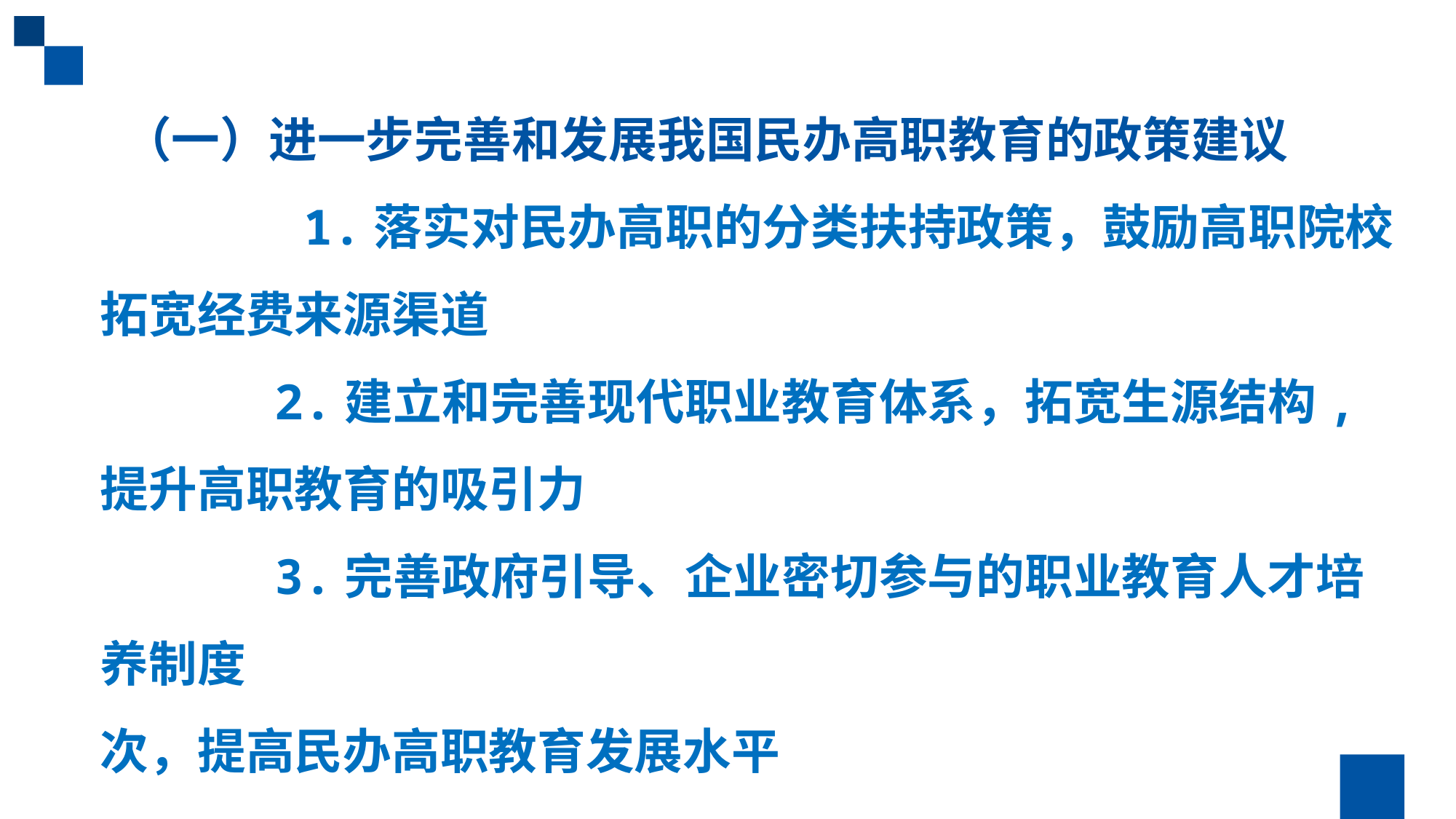

（一）进一步完善和发展我国民办高职教育的政策建议
       1.落实对民办高职的分类扶持政策，鼓励高职院校拓宽经费来源渠道
      2.建立和完善现代职业教育体系，拓宽生源结构,提升高职教育的吸引力
      3.完善政府引导、企业密切参与的职业教育人才培养制度
次，提高民办高职教育发展水平

134